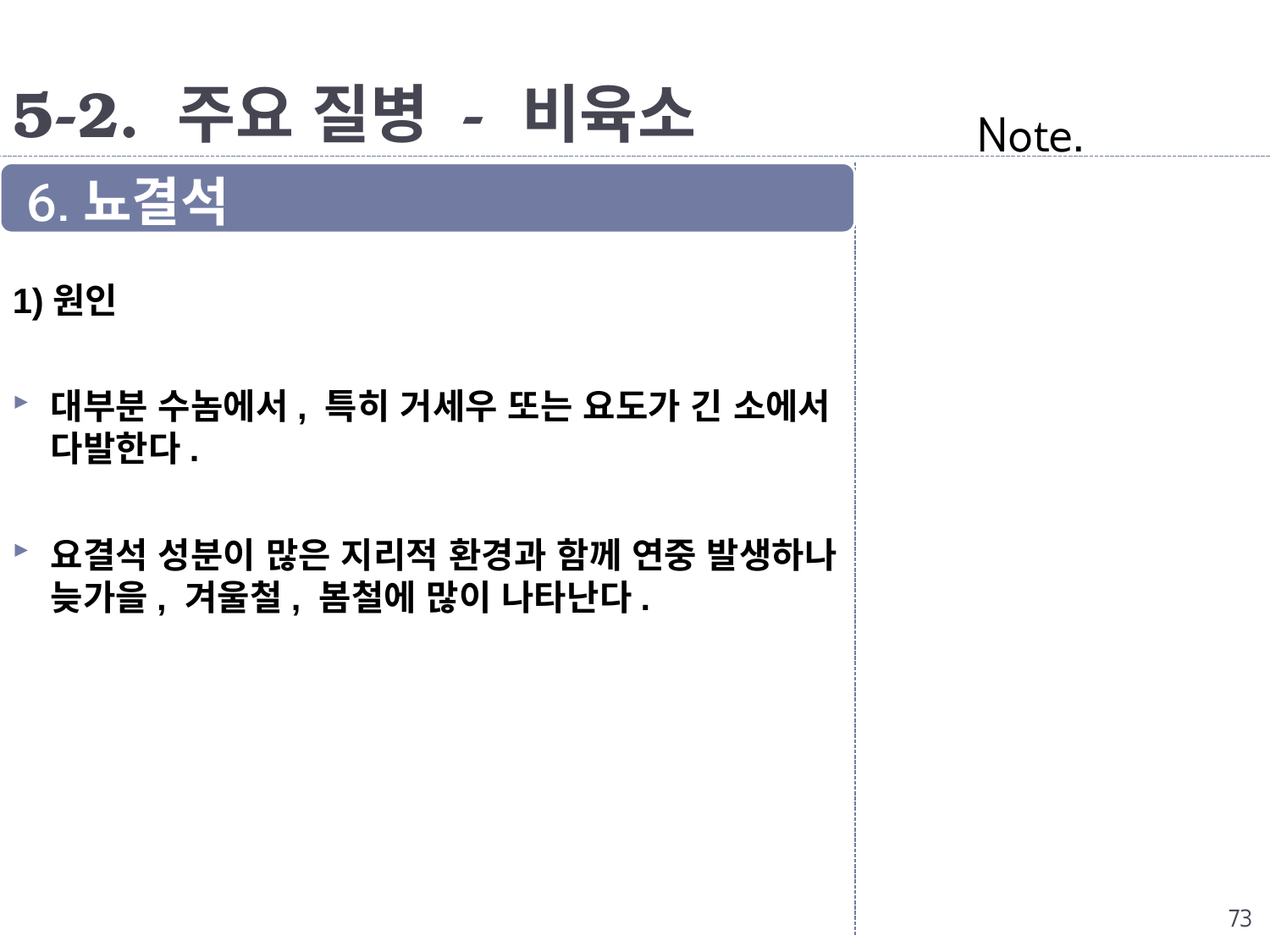

# 5-2. 주요 질병 - 비육소
Note.

6.뇨결석

1)원인

대부분 수놈에서, 특히 거세우 또는 요도가 긴 소에서 다발한다.

요결석 성분이 많은 지리적 환경과 함께 연중 발생하나 늦가을, 겨울철, 봄철에 많이 나타난다.

73